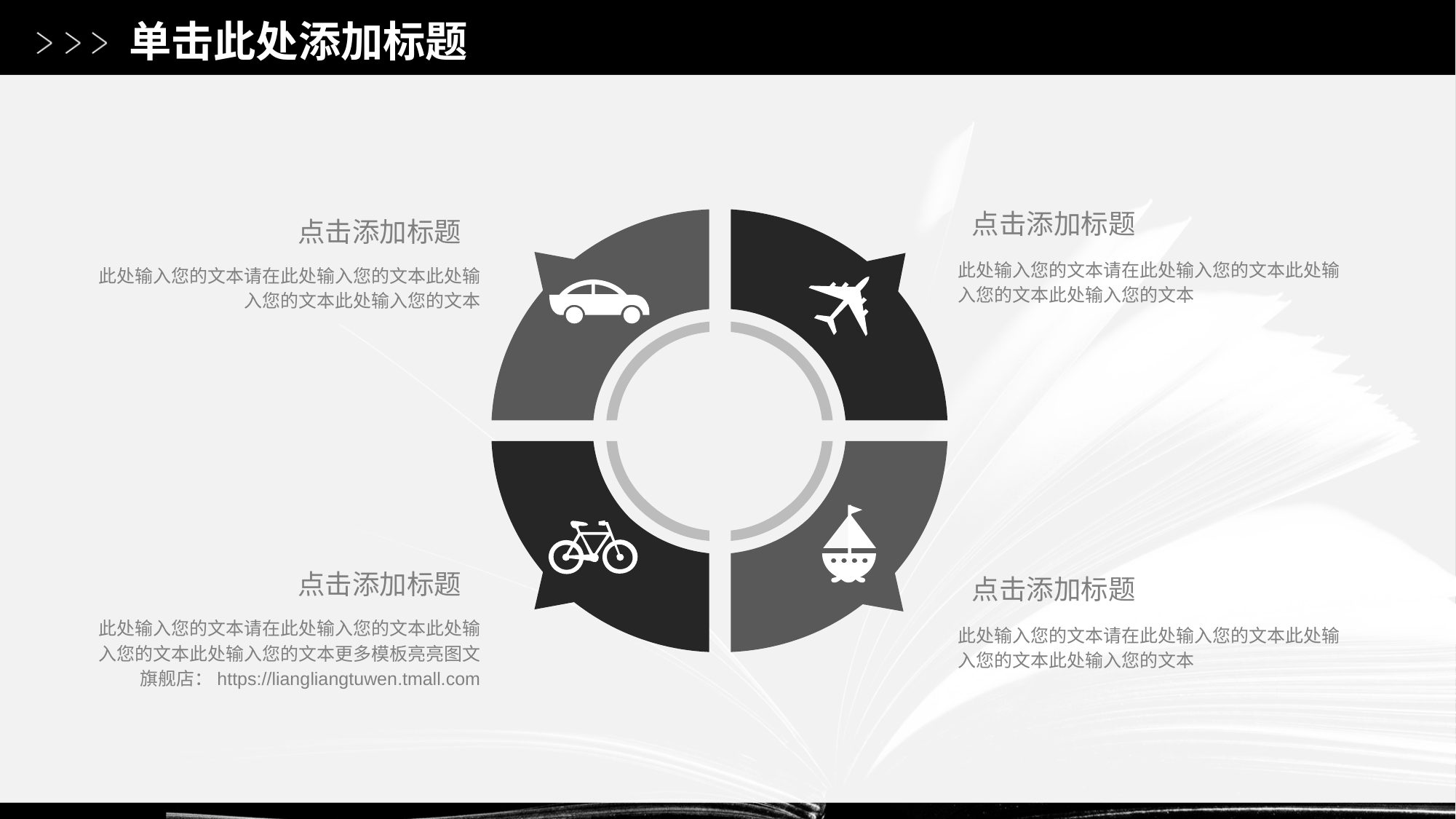

# 单击此处添加标题
点击添加标题
此处输入您的文本请在此处输入您的文本此处输入您的文本此处输入您的文本
点击添加标题
此处输入您的文本请在此处输入您的文本此处输入您的文本此处输入您的文本

点击添加标题
此处输入您的文本请在此处输入您的文本此处输入您的文本此处输入您的文本更多模板亮亮图文旗舰店：https://liangliangtuwen.tmall.com
点击添加标题
此处输入您的文本请在此处输入您的文本此处输入您的文本此处输入您的文本